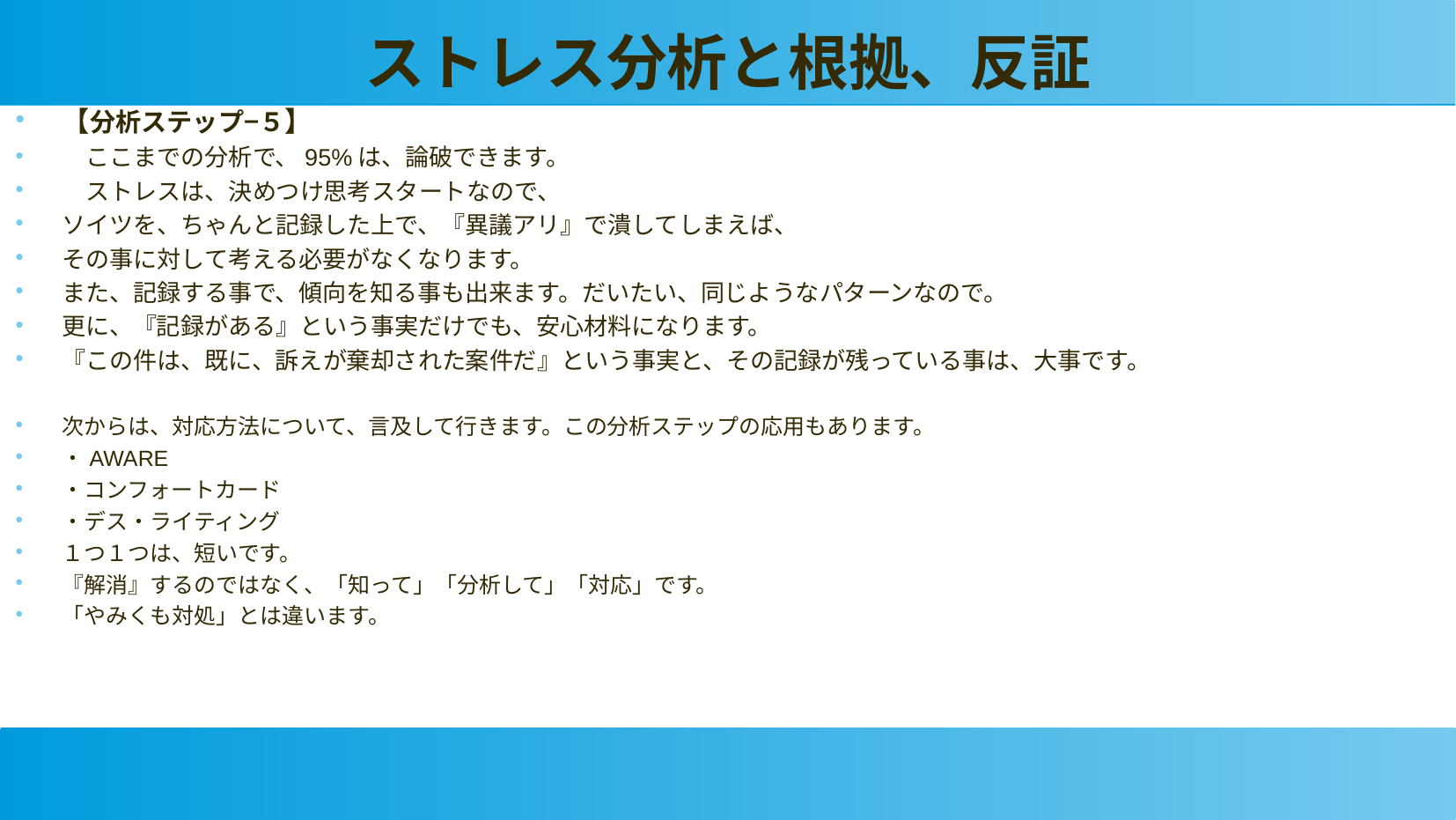

ストレス分析と根拠、反証
【分析ステップ−５】
　ここまでの分析で、95%は、論破できます。
　ストレスは、決めつけ思考スタートなので、
ソイツを、ちゃんと記録した上で、『異議アリ』で潰してしまえば、
その事に対して考える必要がなくなります。
また、記録する事で、傾向を知る事も出来ます。だいたい、同じようなパターンなので。
更に、『記録がある』という事実だけでも、安心材料になります。
『この件は、既に、訴えが棄却された案件だ』という事実と、その記録が残っている事は、大事です。

次からは、対応方法について、言及して行きます。この分析ステップの応用もあります。
・AWARE
・コンフォートカード
・デス・ライティング
１つ１つは、短いです。
『解消』するのではなく、「知って」「分析して」「対応」です。
「やみくも対処」とは違います。